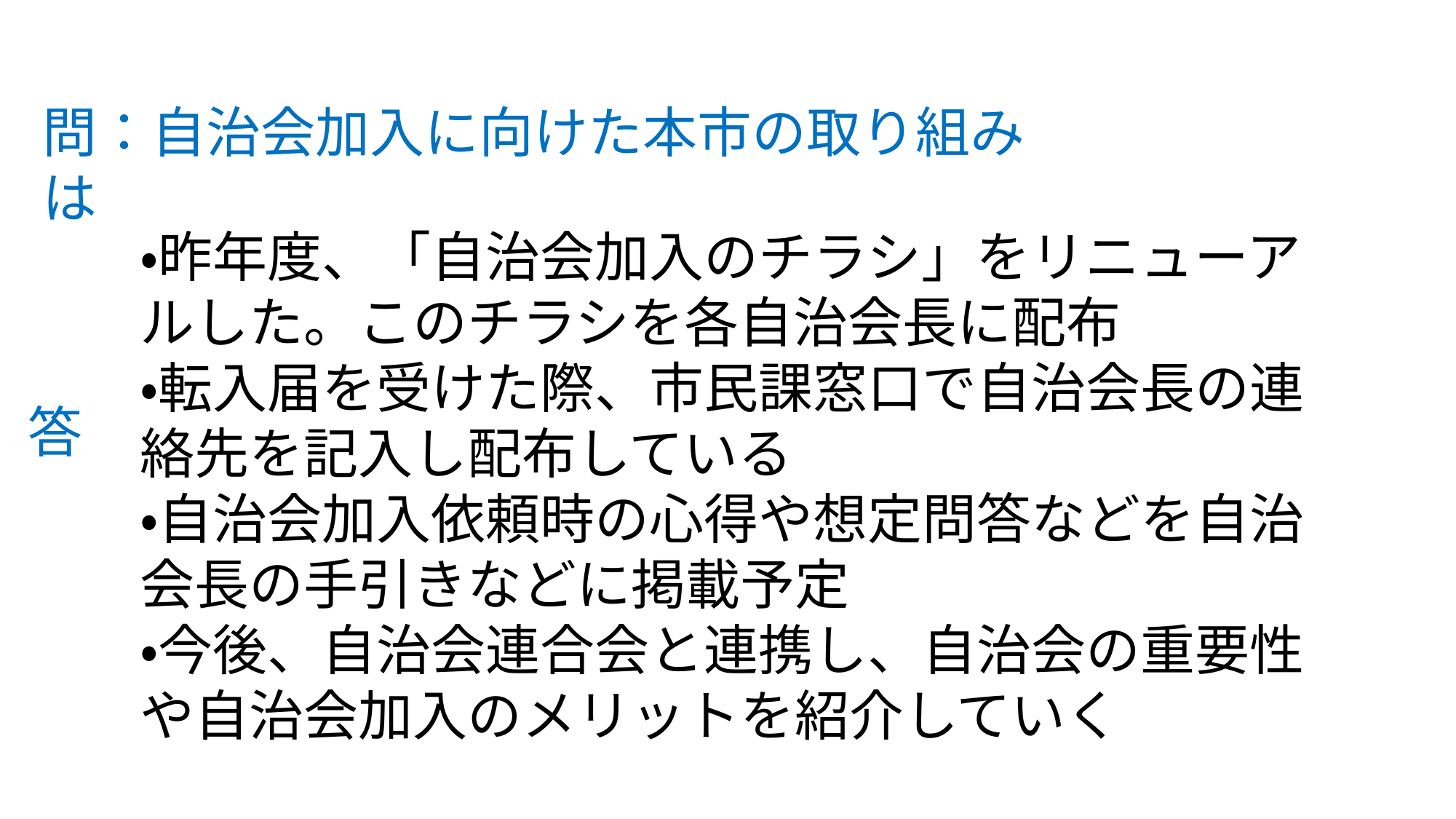

問：自治会加入に向けた本市の取り組みは
・昨年度、「自治会加入のチラシ」をリニューアルした。このチラシを各自治会長に配布
・転入届を受けた際、市民課窓口で自治会長の連絡先を記入し配布している
・自治会加入依頼時の心得や想定問答などを自治会長の手引きなどに掲載予定
・今後、自治会連合会と連携し、自治会の重要性や自治会加入のメリットを紹介していく
答